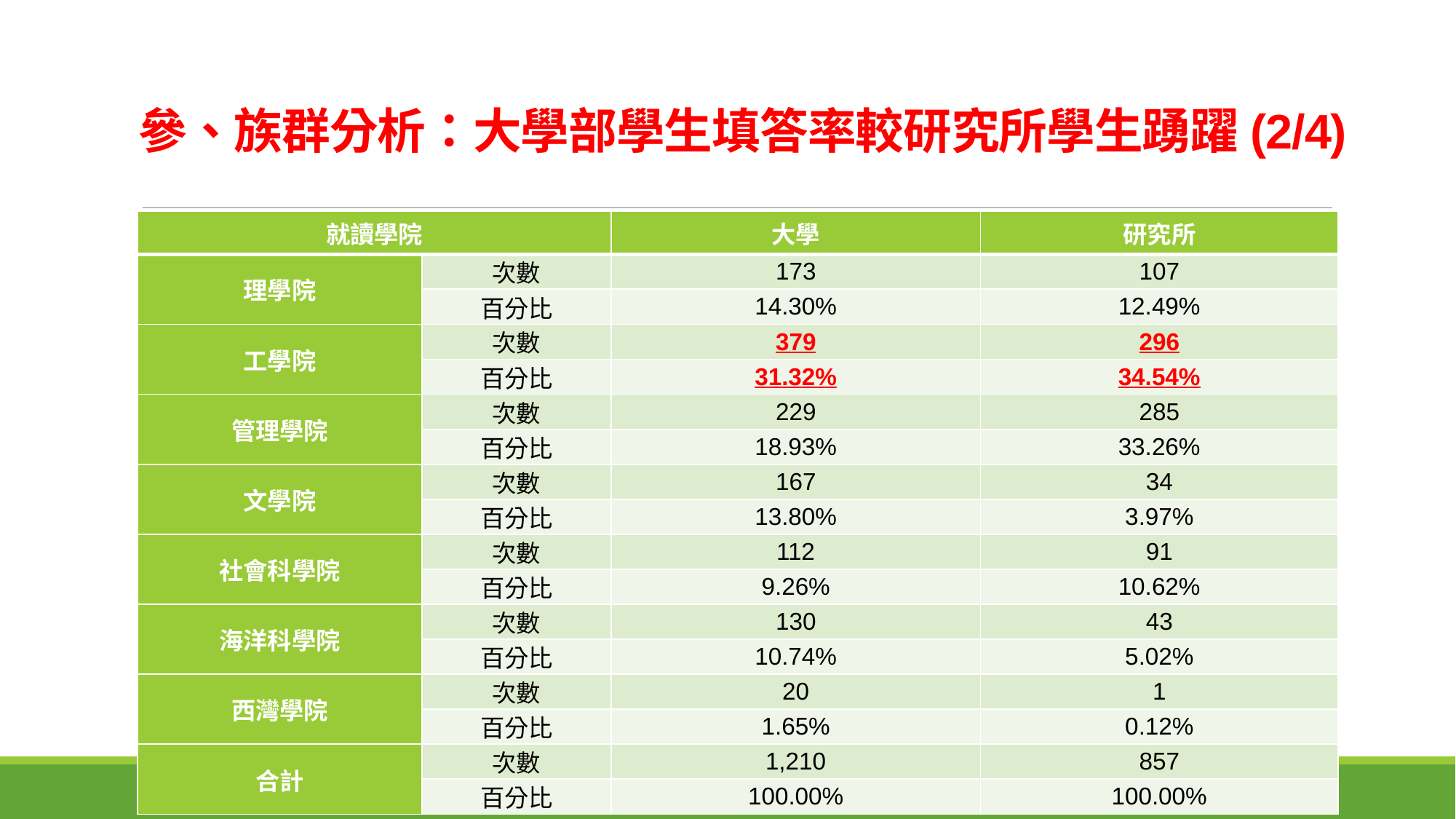

參、族群分析：大學部學生填答率較研究所學生踴躍(2/4)
| 就讀學院 |  | 大學 | 研究所 |
| --- | --- | --- | --- |
| 理學院 | 次數 | 173 | 107 |
|  | 百分比 | 14.30% | 12.49% |
| 工學院 | 次數 | 379 | 296 |
|  | 百分比 | 31.32% | 34.54% |
| 管理學院 | 次數 | 229 | 285 |
|  | 百分比 | 18.93% | 33.26% |
| 文學院 | 次數 | 167 | 34 |
|  | 百分比 | 13.80% | 3.97% |
| 社會科學院 | 次數 | 112 | 91 |
|  | 百分比 | 9.26% | 10.62% |
| 海洋科學院 | 次數 | 130 | 43 |
|  | 百分比 | 10.74% | 5.02% |
| 西灣學院 | 次數 | 20 | 1 |
|  | 百分比 | 1.65% | 0.12% |
| 合計 | 次數 | 1,210 | 857 |
|  | 百分比 | 100.00% | 100.00% |
8